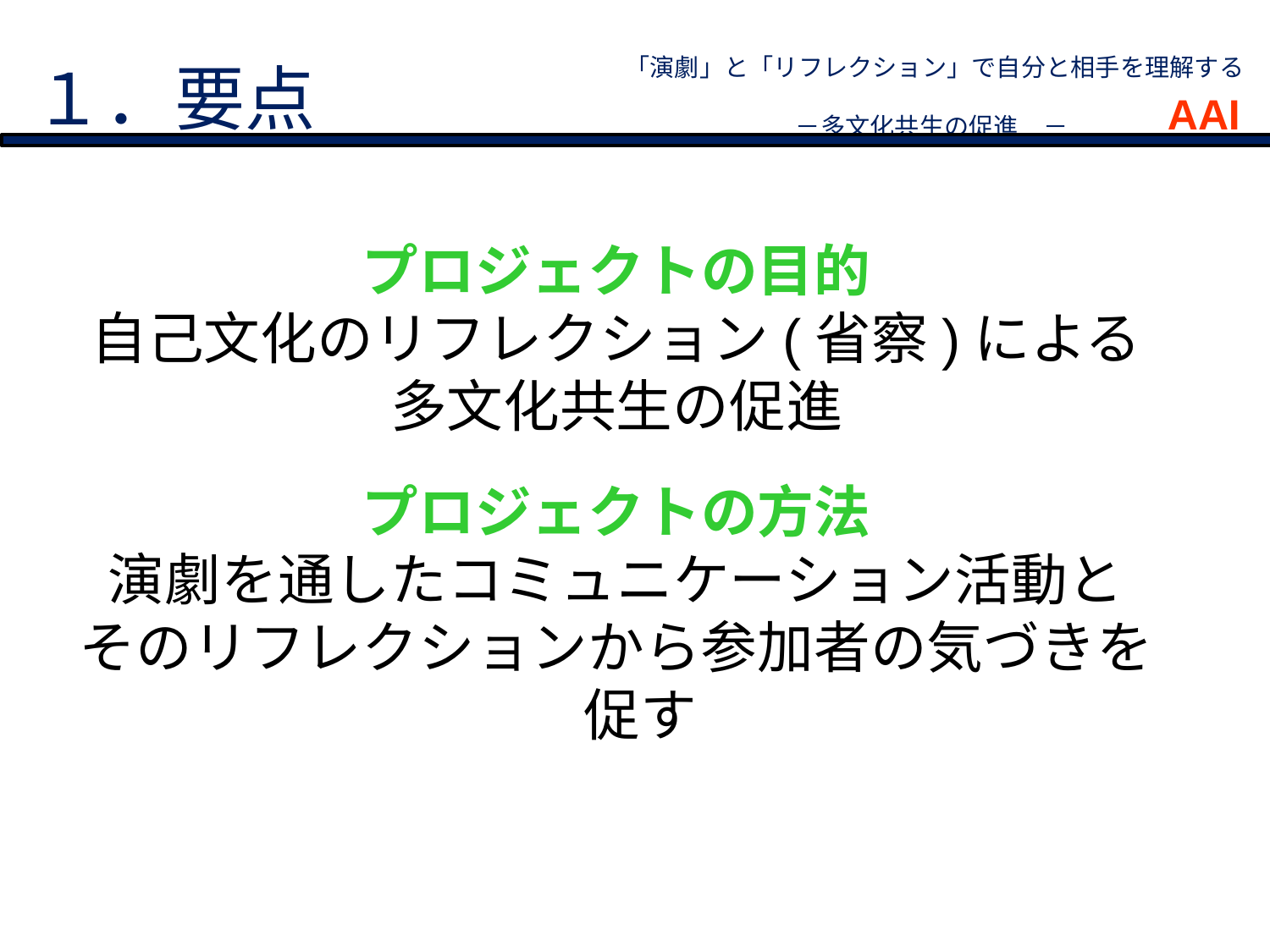

１．要点
「演劇」と「リフレクション」で自分と相手を理解する
－多文化共生の促進　－
AAI

プロジェクトの目的
自己文化のリフレクション(省察)による
多文化共生の促進

プロジェクトの方法
演劇を通したコミュニケーション活動と
そのリフレクションから参加者の気づきを促す